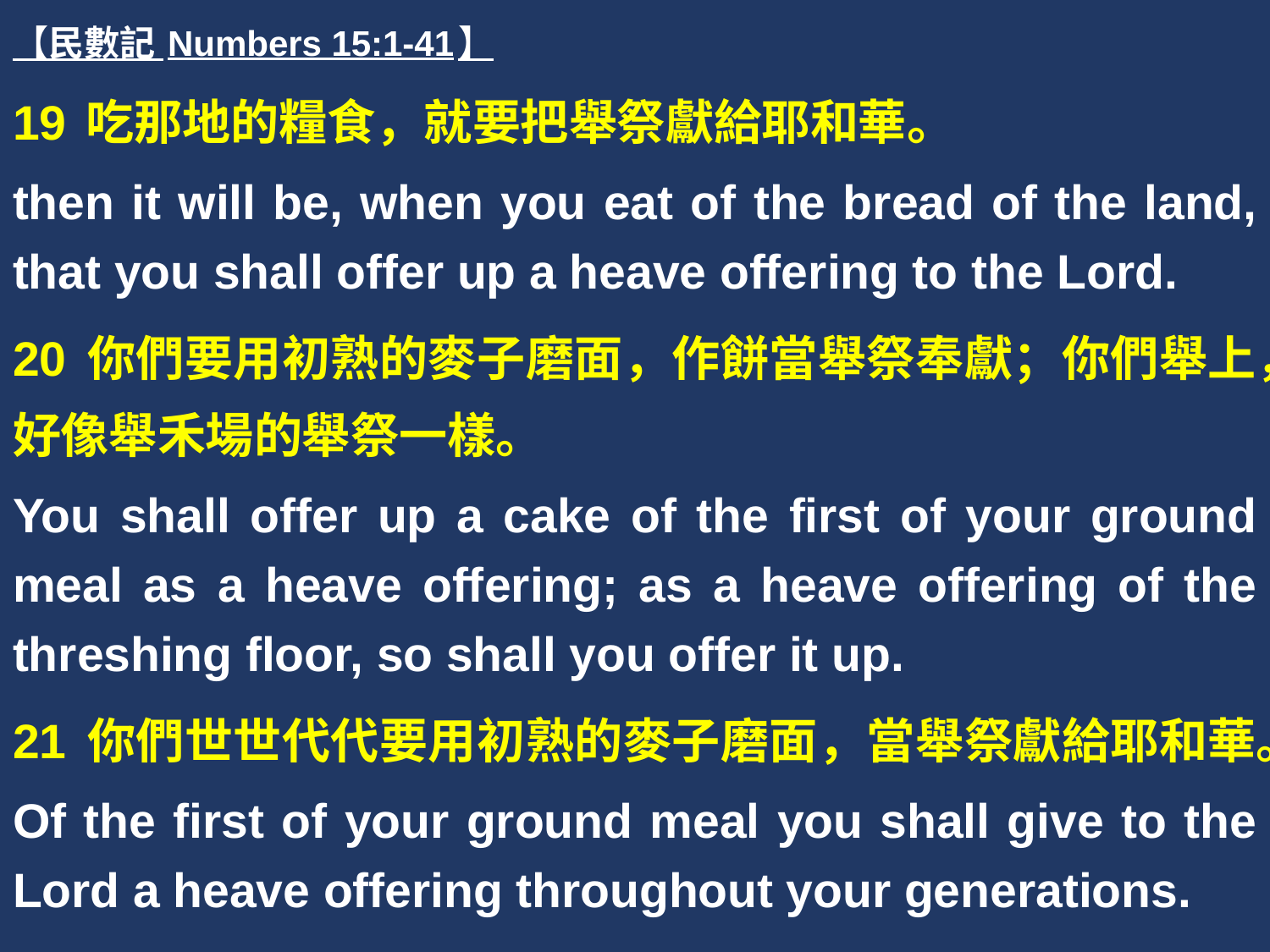

【民數記 Numbers 15:1-41】
19 吃那地的糧食，就要把舉祭獻給耶和華。
then it will be, when you eat of the bread of the land, that you shall offer up a heave offering to the Lord.
20 你們要用初熟的麥子磨面，作餅當舉祭奉獻；你們舉上，好像舉禾場的舉祭一樣。
You shall offer up a cake of the first of your ground meal as a heave offering; as a heave offering of the threshing floor, so shall you offer it up.
21 你們世世代代要用初熟的麥子磨面，當舉祭獻給耶和華。
Of the first of your ground meal you shall give to the Lord a heave offering throughout your generations.